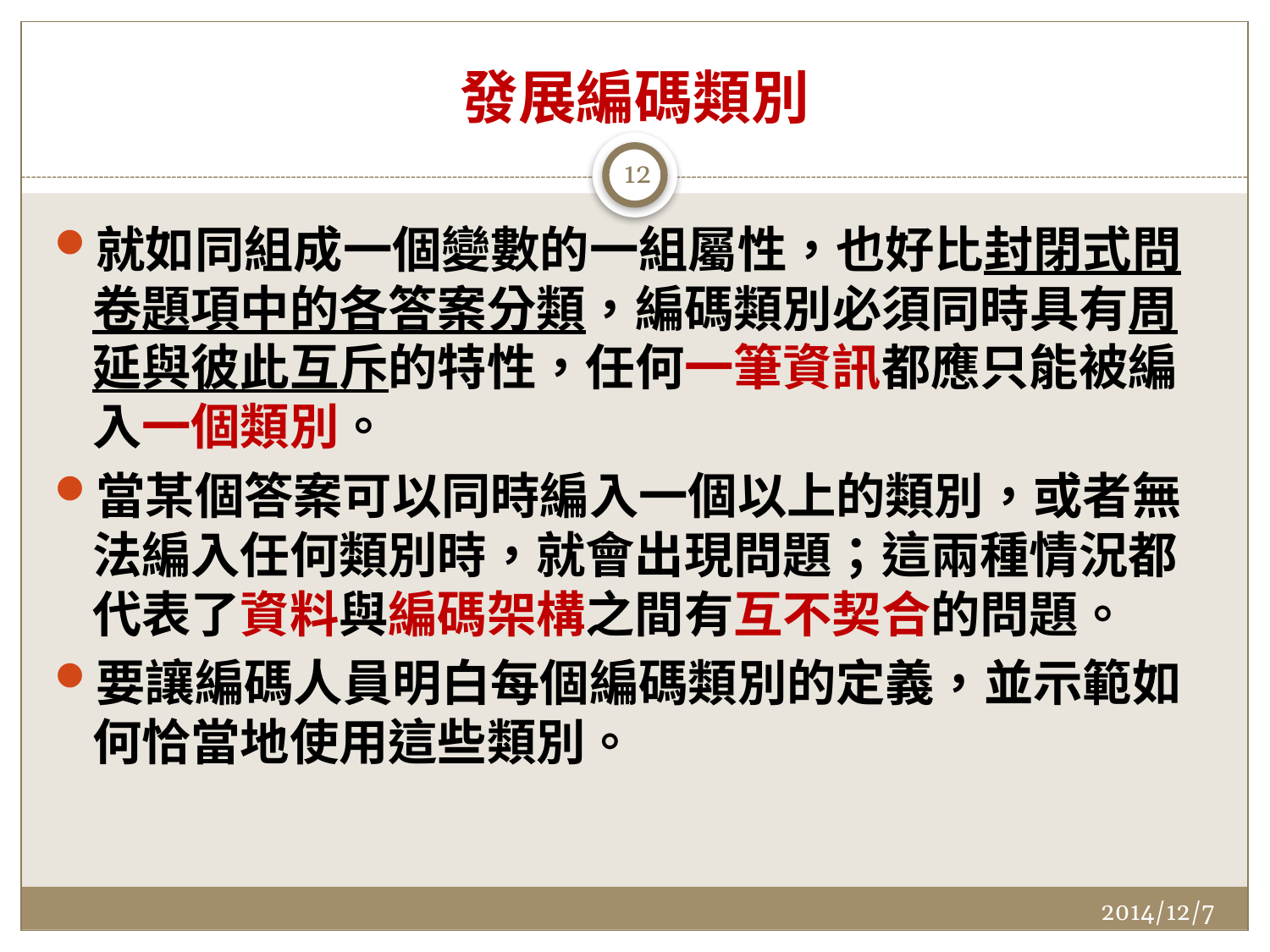

# 發展編碼類別
12
就如同組成一個變數的一組屬性，也好比封閉式問卷題項中的各答案分類，編碼類別必須同時具有周延與彼此互斥的特性，任何一筆資訊都應只能被編入一個類別。
當某個答案可以同時編入一個以上的類別，或者無法編入任何類別時，就會出現問題；這兩種情況都代表了資料與編碼架構之間有互不契合的問題。
要讓編碼人員明白每個編碼類別的定義，並示範如何恰當地使用這些類別。

2014/12/7